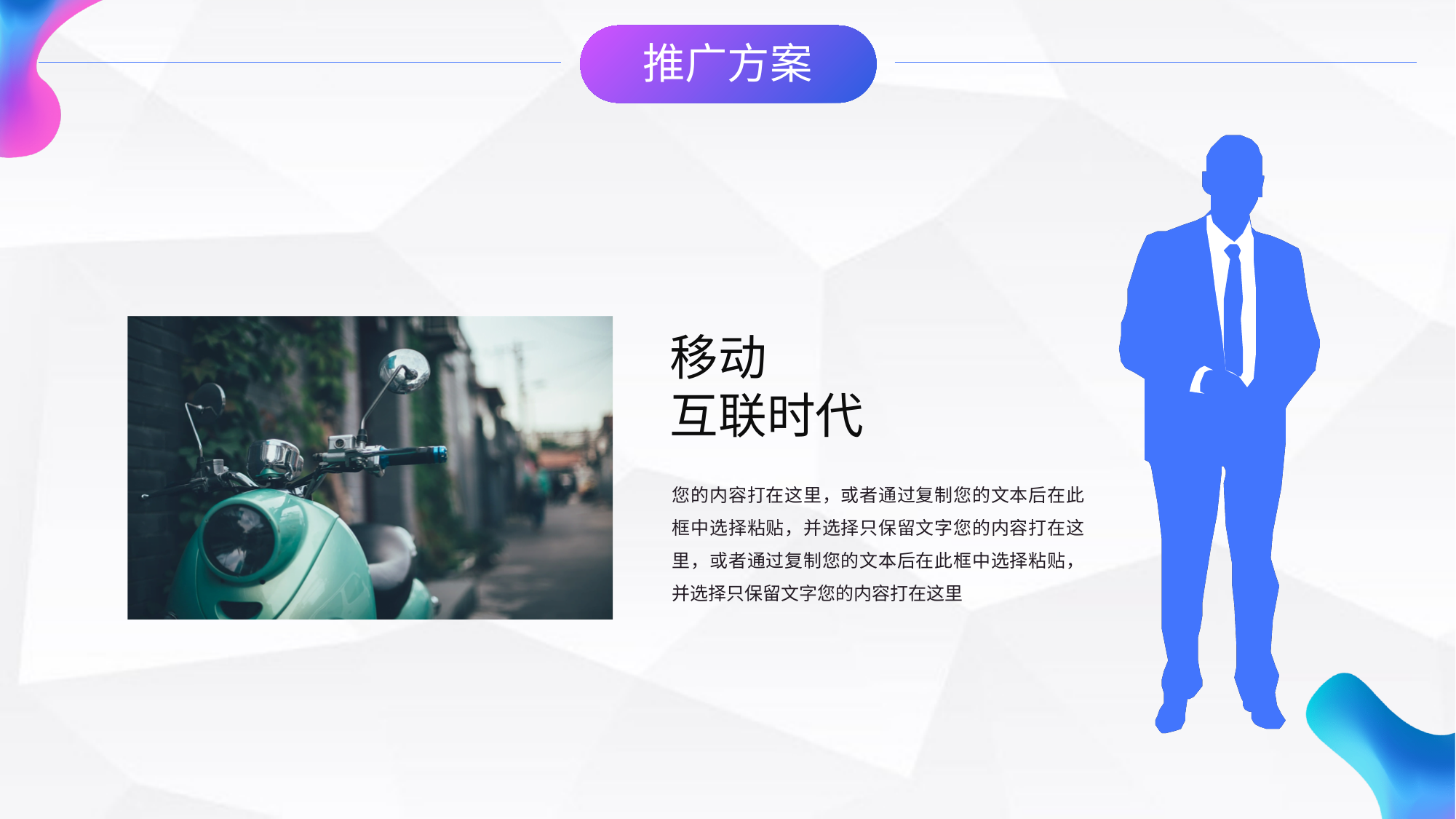

推广方案

移动
互联时代
您的内容打在这里，或者通过复制您的文本后在此框中选择粘贴，并选择只保留文字您的内容打在这里，或者通过复制您的文本后在此框中选择粘贴，并选择只保留文字您的内容打在这里